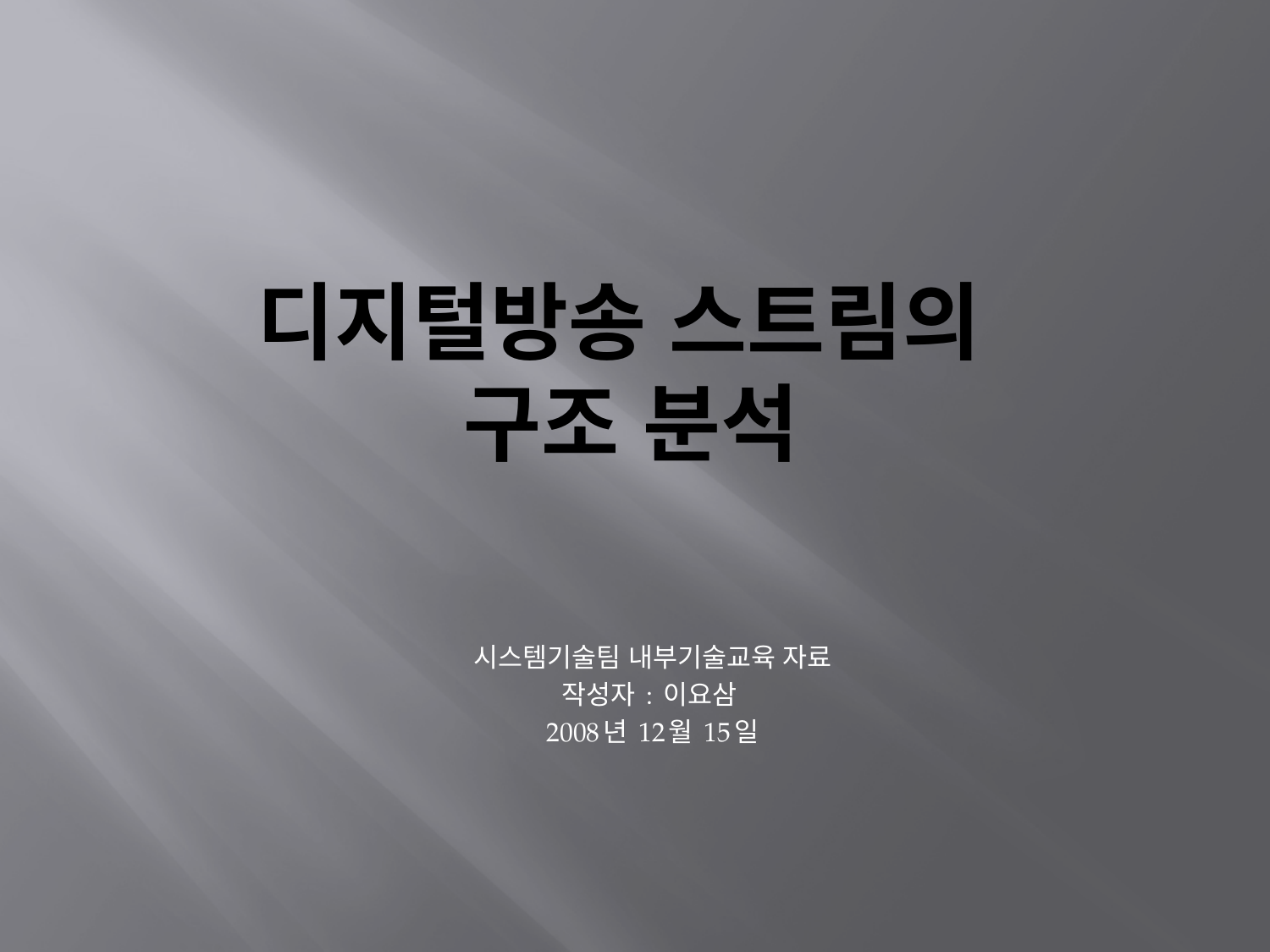

# 디지털방송 스트림의 구조 분석
시스템기술팀 내부기술교육 자료
작성자 : 이요삼
2008년 12월 15일